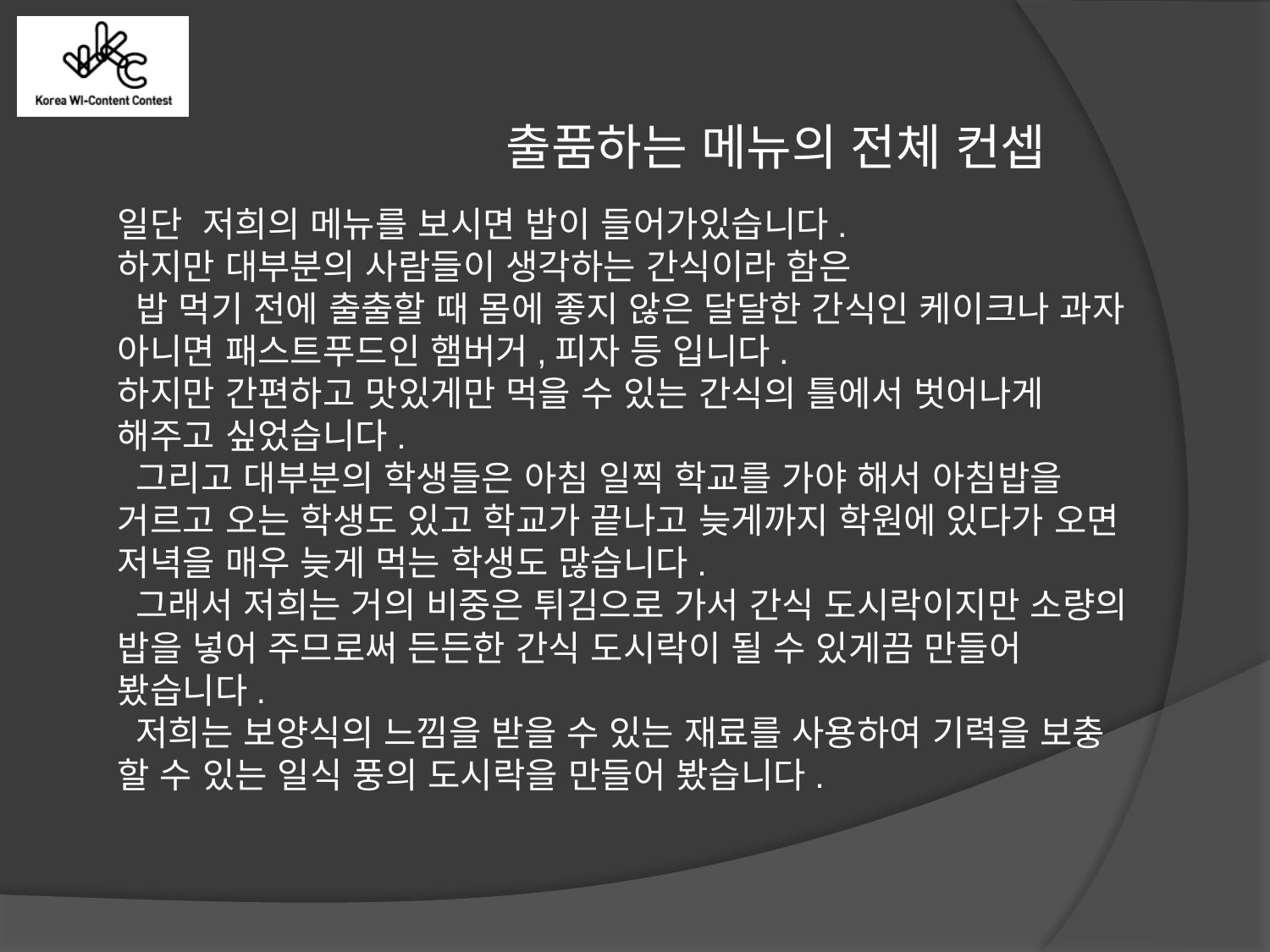

출품하는 메뉴의 전체 컨셉
일단  저희의 메뉴를 보시면 밥이 들어가있습니다.
하지만 대부분의 사람들이 생각하는 간식이라 함은
 밥 먹기 전에 출출할 때 몸에 좋지 않은 달달한 간식인 케이크나 과자 아니면 패스트푸드인 햄버거,피자 등 입니다.
하지만 간편하고 맛있게만 먹을 수 있는 간식의 틀에서 벗어나게 해주고 싶었습니다.
 그리고 대부분의 학생들은 아침 일찍 학교를 가야 해서 아침밥을 거르고 오는 학생도 있고 학교가 끝나고 늦게까지 학원에 있다가 오면 저녁을 매우 늦게 먹는 학생도 많습니다.
 그래서 저희는 거의 비중은 튀김으로 가서 간식 도시락이지만 소량의 밥을 넣어 주므로써 든든한 간식 도시락이 될 수 있게끔 만들어 봤습니다.
 저희는 보양식의 느낌을 받을 수 있는 재료를 사용하여 기력을 보충 할 수 있는 일식 풍의 도시락을 만들어 봤습니다.